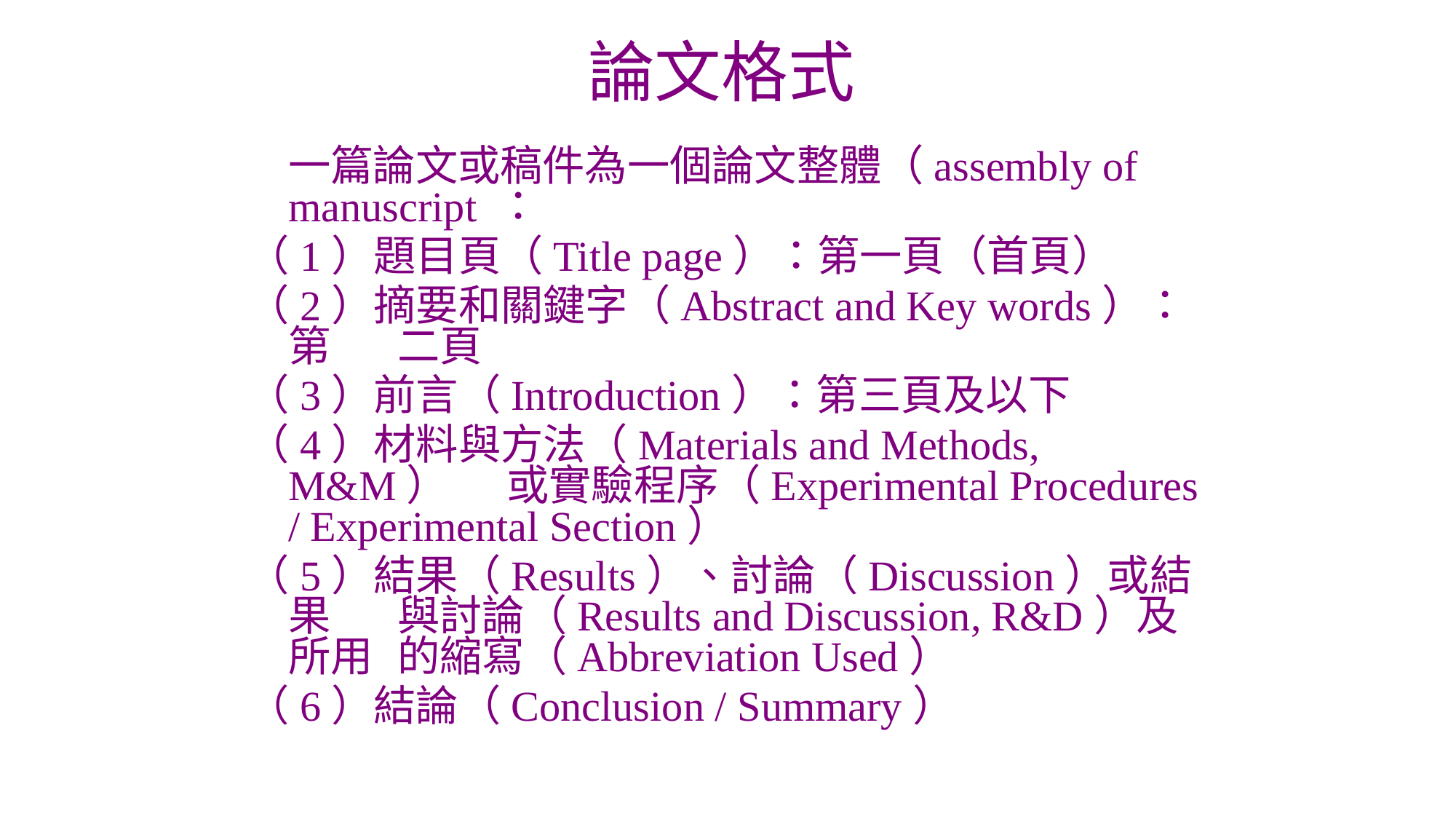

# 論文格式
	一篇論文或稿件為一個論文整體（assembly of manuscript ：
（1）題目頁（Title page）：第一頁（首頁）
（2）摘要和關鍵字（Abstract and Key words）：第	二頁
（3）前言（Introduction）：第三頁及以下
（4）材料與方法（Materials and Methods, M&M）	或實驗程序（Experimental Procedures / Experimental Section）
（5）結果（Results）、討論（Discussion）或結果	與討論（Results and Discussion, R&D）及所用	的縮寫（Abbreviation Used）
（6）結論（Conclusion / Summary）